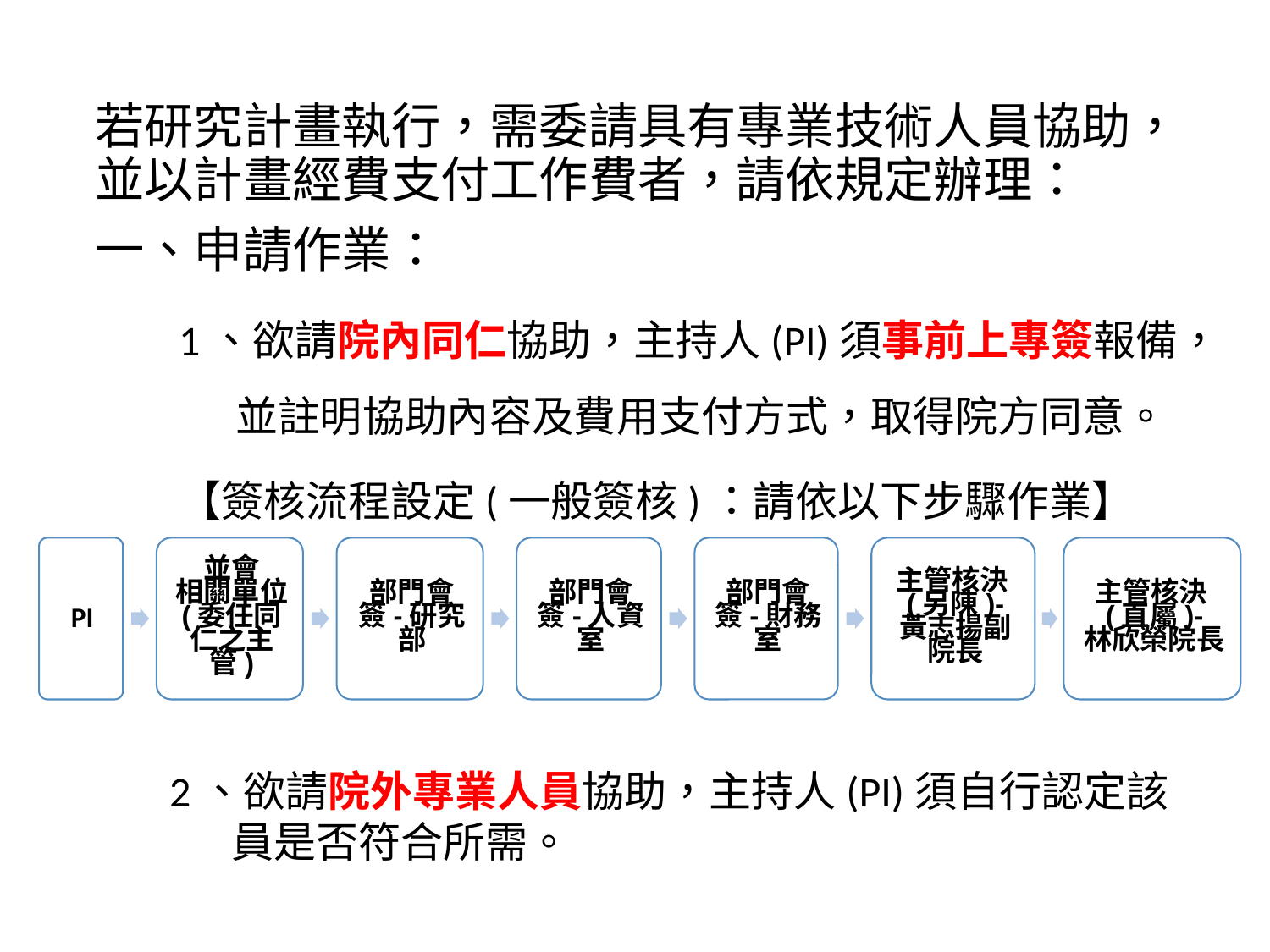

若研究計畫執行，需委請具有專業技術人員協助，並以計畫經費支付工作費者，請依規定辦理：
一、申請作業：
1、欲請院內同仁協助，主持人(PI)須事前上專簽報備，並註明協助內容及費用支付方式，取得院方同意。
【簽核流程設定(一般簽核)：請依以下步驟作業】

PI

並會
相關單位
(委任同仁之主管)

部門會簽-研究部

部門會簽-人資室

部門會簽-財務室

主管核決(另陳)-
黃志揚副院長

主管核決(直屬)-
林欣榮院長
2、欲請院外專業人員協助，主持人(PI)須自行認定該員是否符合所需。